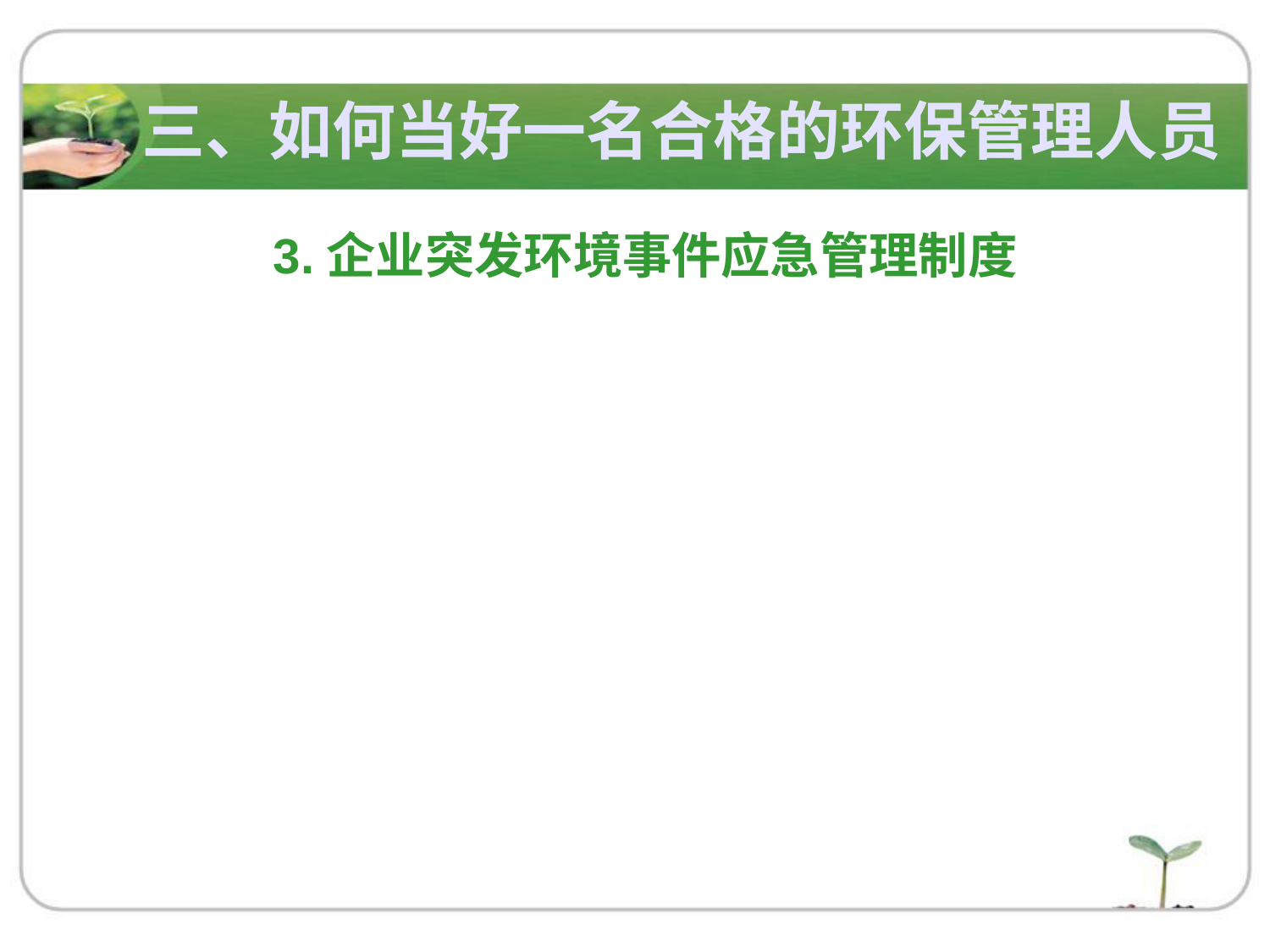

三、如何当好一名合格的环保管理人员
3.企业突发环境事件应急管理制度
企业环境应急能力建设及管理制度建立
相关环境风险管理制度；
监控预警措施及环境应急能力；
对企业环境应急组织机构建设情况；
环境风险隐患排查开展情况；
环境风险隐患排查台账建设及管理情况；
环境应急管理规章制度建立情况；
应急响应组织体系和应急救援队伍建设情况；
环境应急培训和演练情况；
企业环境应急预案及应急响应系统建设情况；
应急物资和装备保障情况等。